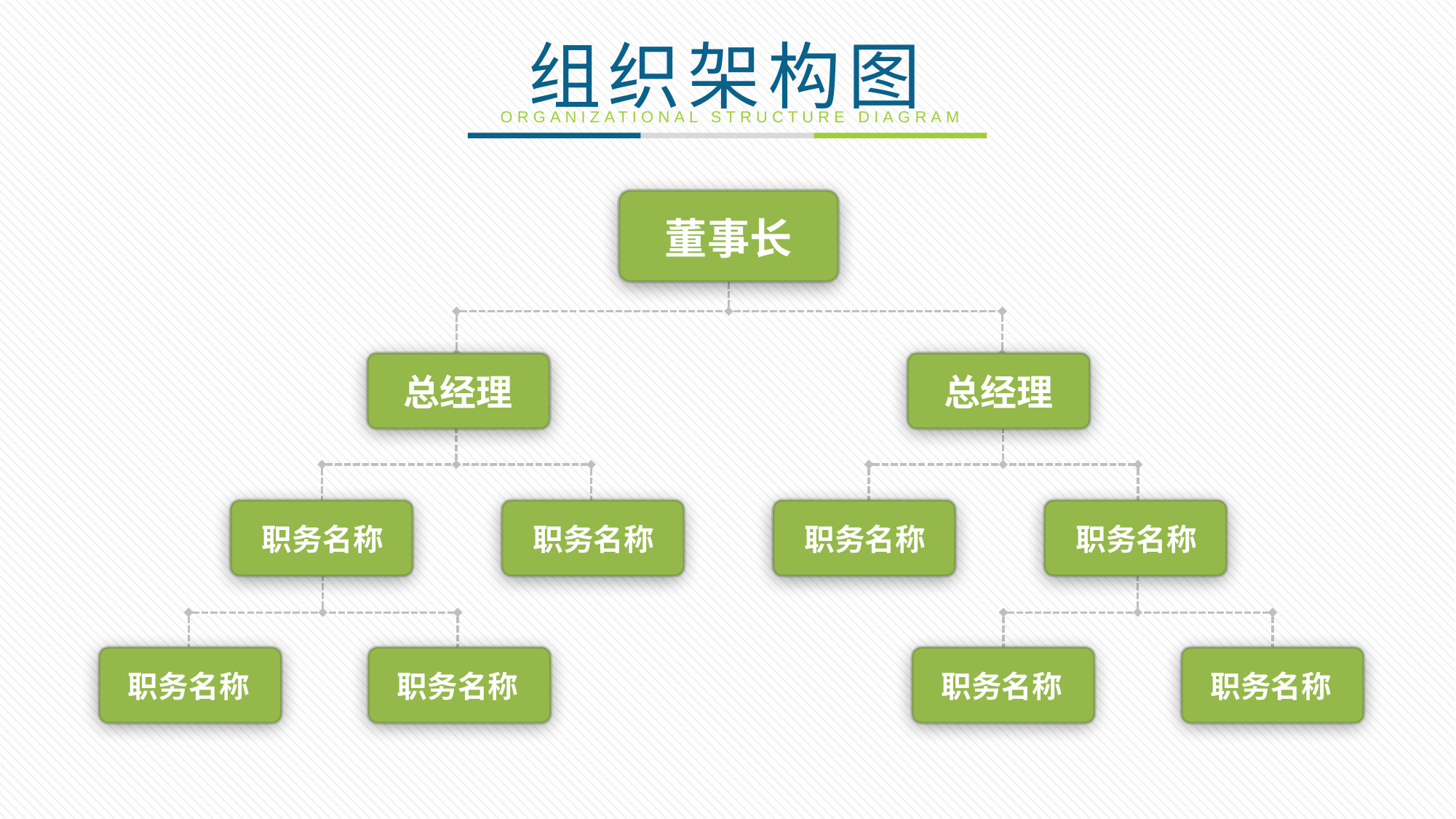

董事长

总经理

总经理

职务名称

职务名称

职务名称

职务名称

职务名称

职务名称

职务名称

职务名称